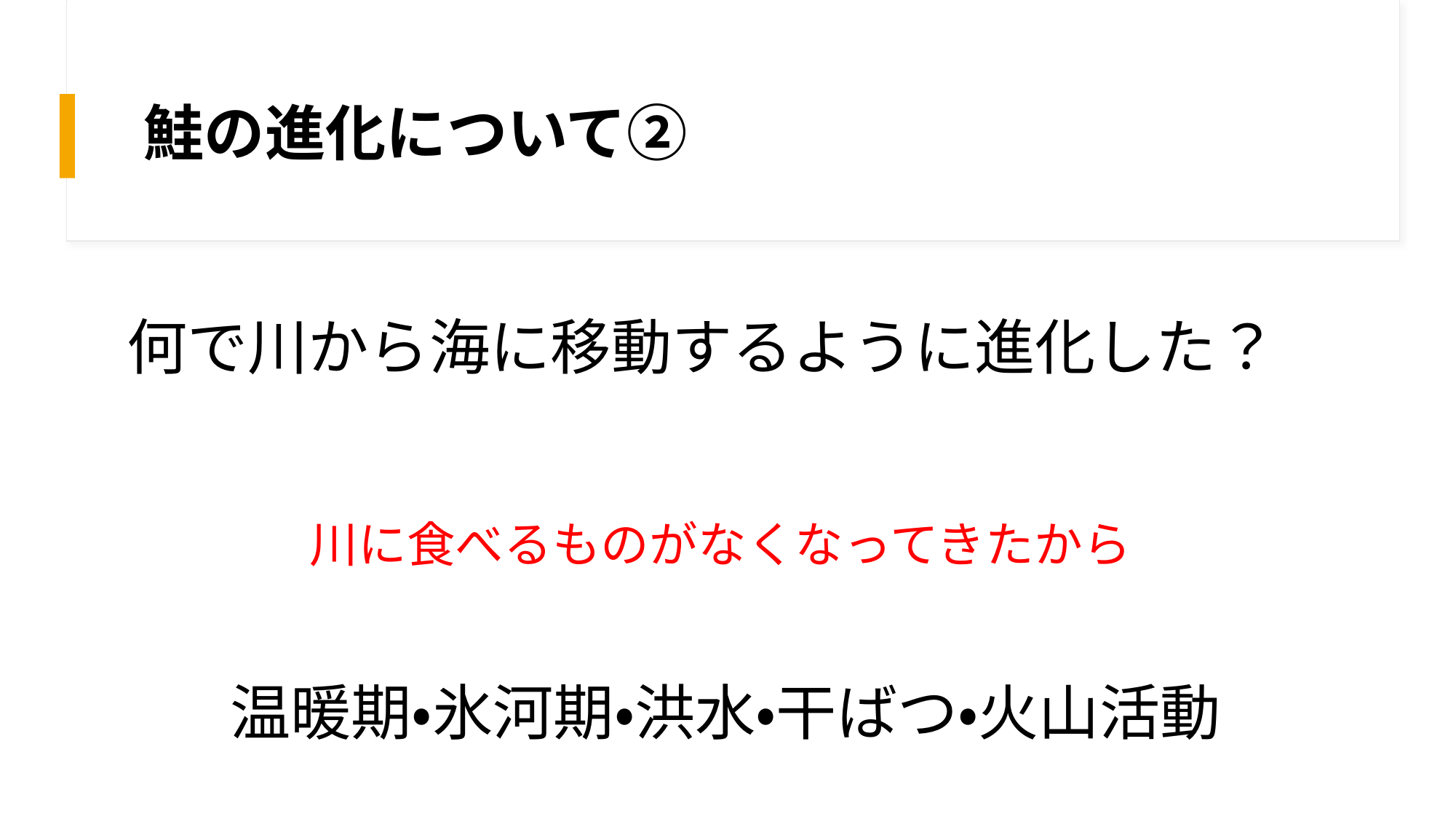

# 鮭の進化について②
何で川から海に移動するように進化した？
川に食べるものがなくなってきたから

温暖期・氷河期・洪水・干ばつ・火山活動